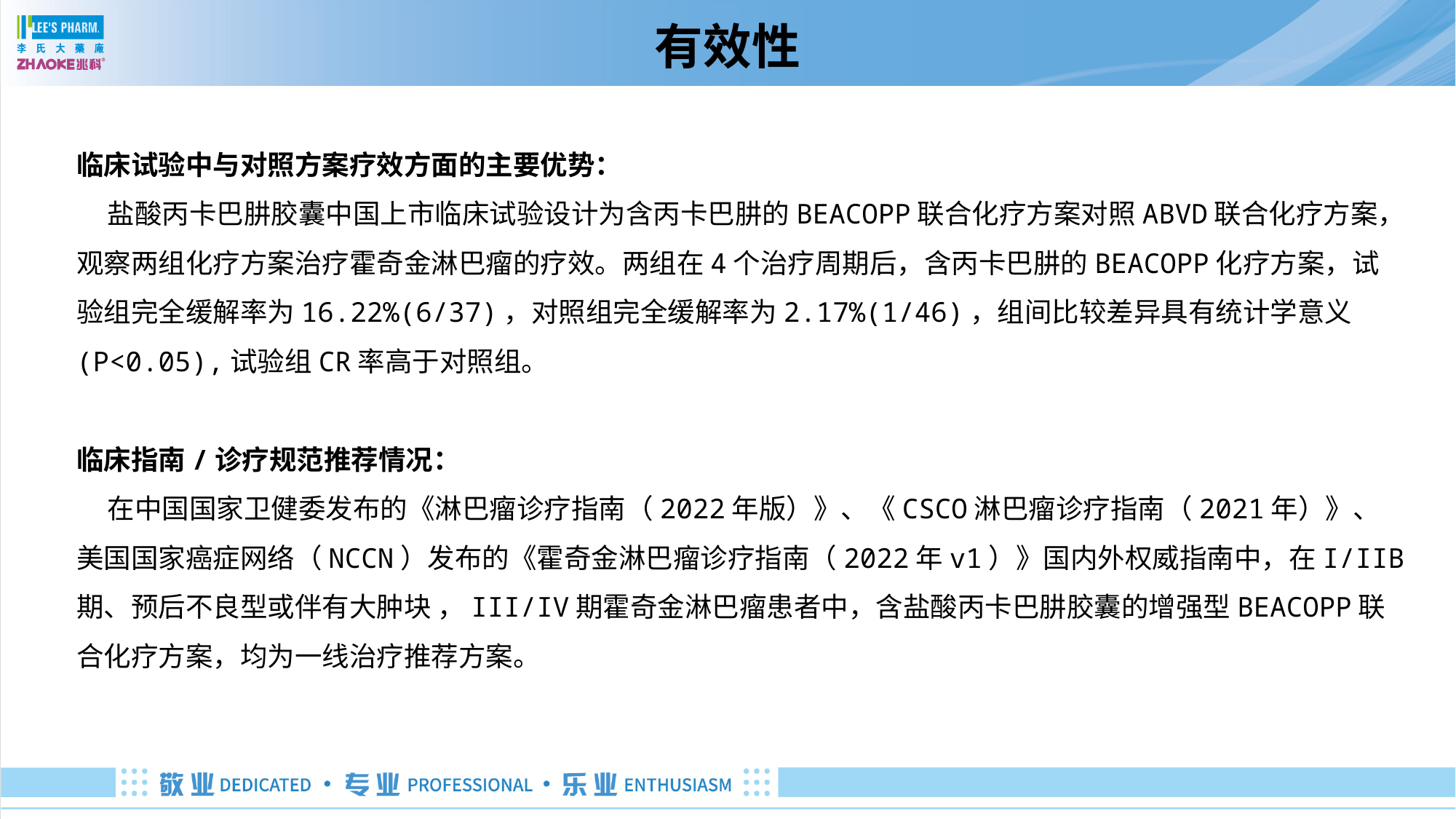

# 有效性
临床试验中与对照方案疗效方面的主要优势：
    盐酸丙卡巴肼胶囊中国上市临床试验设计为含丙卡巴肼的BEACOPP联合化疗方案对照ABVD联合化疗方案，观察两组化疗方案治疗霍奇金淋巴瘤的疗效。两组在4个治疗周期后，含丙卡巴肼的BEACOPP化疗方案，试验组完全缓解率为16.22%(6/37)，对照组完全缓解率为2.17%(1/46)，组间比较差异具有统计学意义(P<0.05),试验组CR率高于对照组。

临床指南/诊疗规范推荐情况：
    在中国国家卫健委发布的《淋巴瘤诊疗指南（2022年版）》、《CSCO淋巴瘤诊疗指南（2021年）》、美国国家癌症网络（NCCN）发布的《霍奇金淋巴瘤诊疗指南（2022年v1）》国内外权威指南中，在I/IIB 期、预后不良型或伴有大肿块 ，III/IV期霍奇金淋巴瘤患者中，含盐酸丙卡巴肼胶囊的增强型BEACOPP联合化疗方案，均为一线治疗推荐方案。